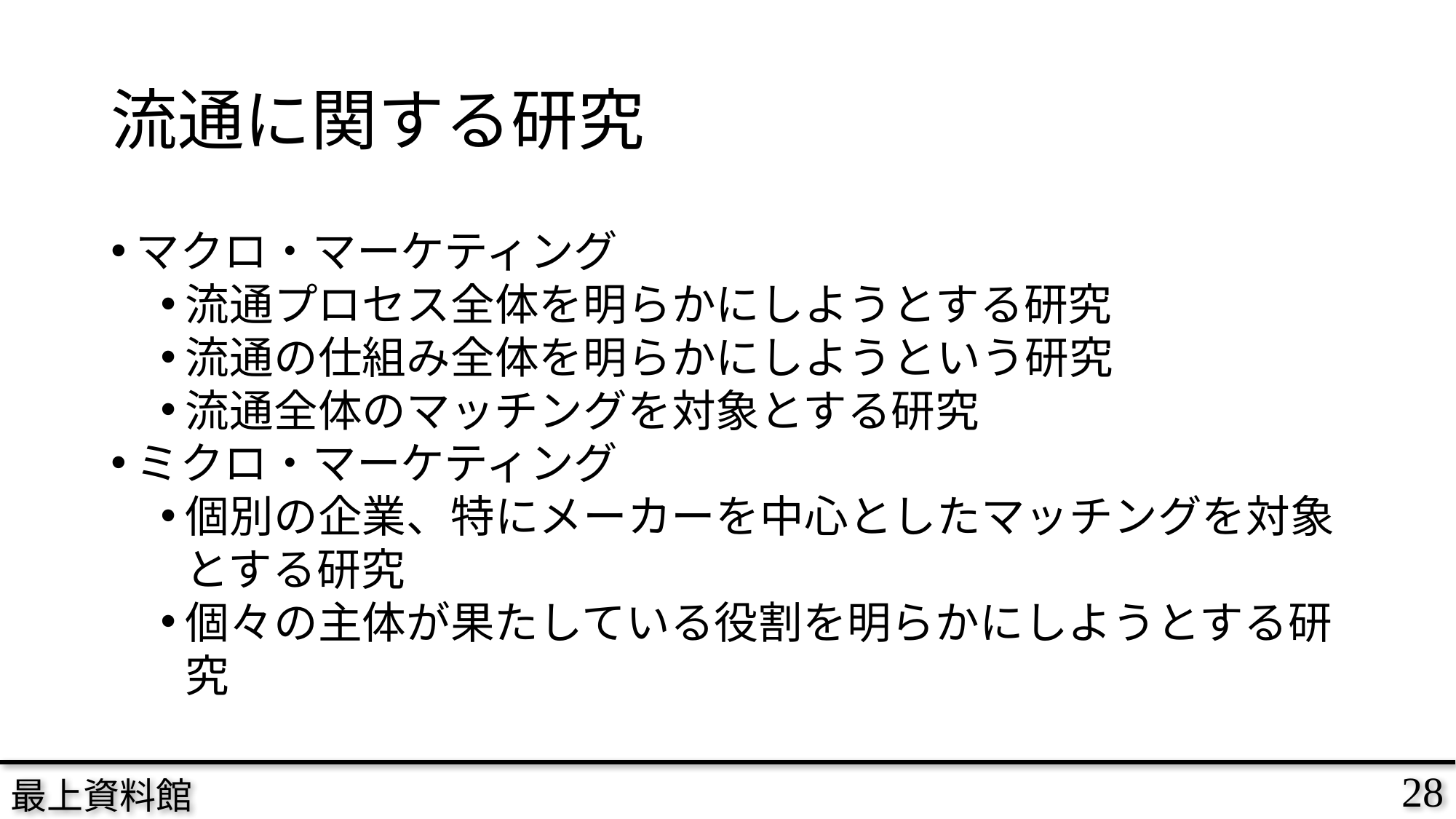

# 流通に関する研究
マクロ・マーケティング
流通プロセス全体を明らかにしようとする研究
流通の仕組み全体を明らかにしようという研究
流通全体のマッチングを対象とする研究
ミクロ・マーケティング
個別の企業、特にメーカーを中心としたマッチングを対象とする研究
個々の主体が果たしている役割を明らかにしようとする研究